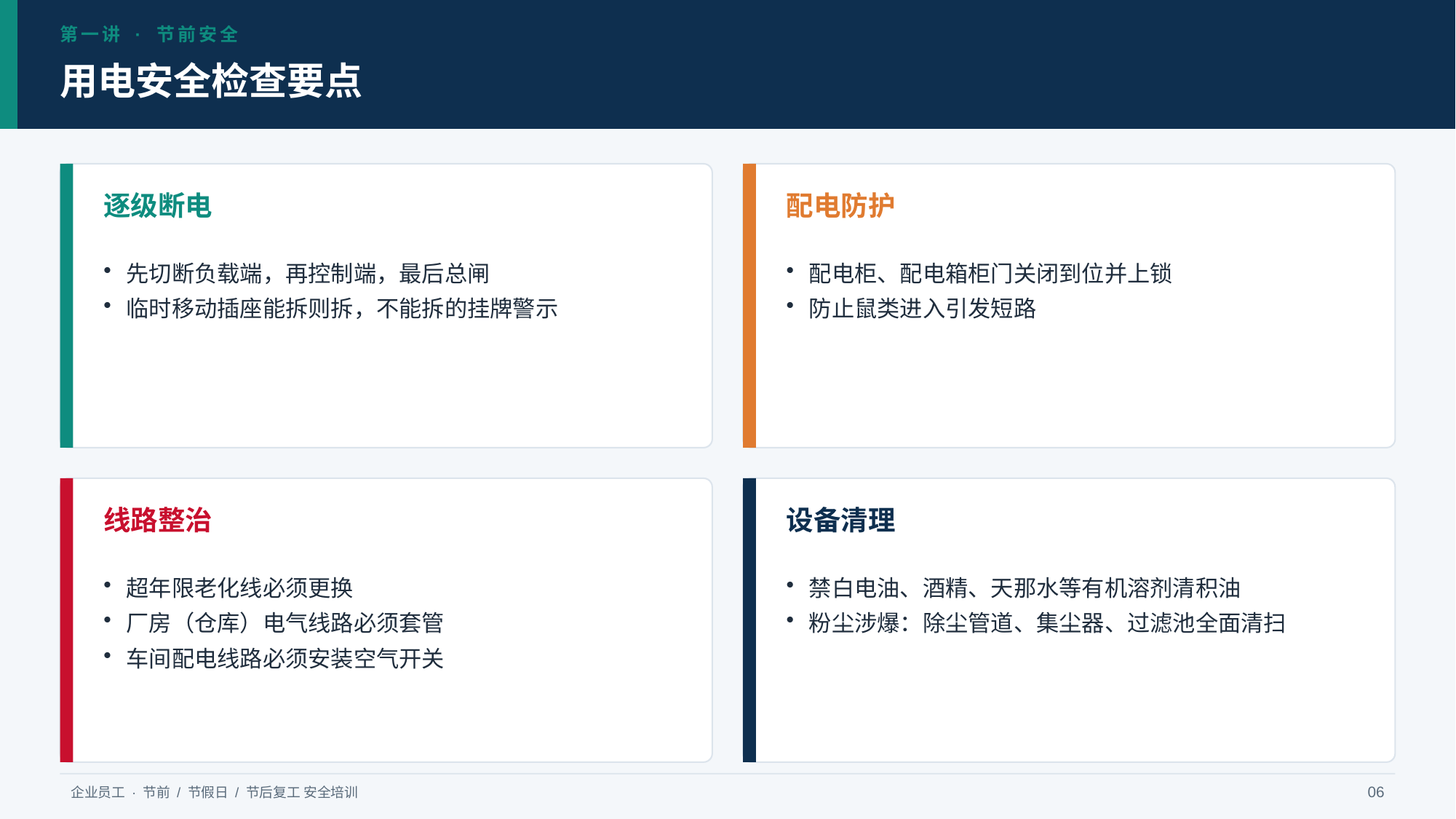

第一讲 · 节前安全
用电安全检查要点

逐级断电
配电防护
先切断负载端，再控制端，最后总闸
临时移动插座能拆则拆，不能拆的挂牌警示
配电柜、配电箱柜门关闭到位并上锁
防止鼠类进入引发短路

线路整治
设备清理
超年限老化线必须更换
厂房（仓库）电气线路必须套管
车间配电线路必须安装空气开关
禁白电油、酒精、天那水等有机溶剂清积油
粉尘涉爆：除尘管道、集尘器、过滤池全面清扫

企业员工 · 节前 / 节假日 / 节后复工 安全培训
06